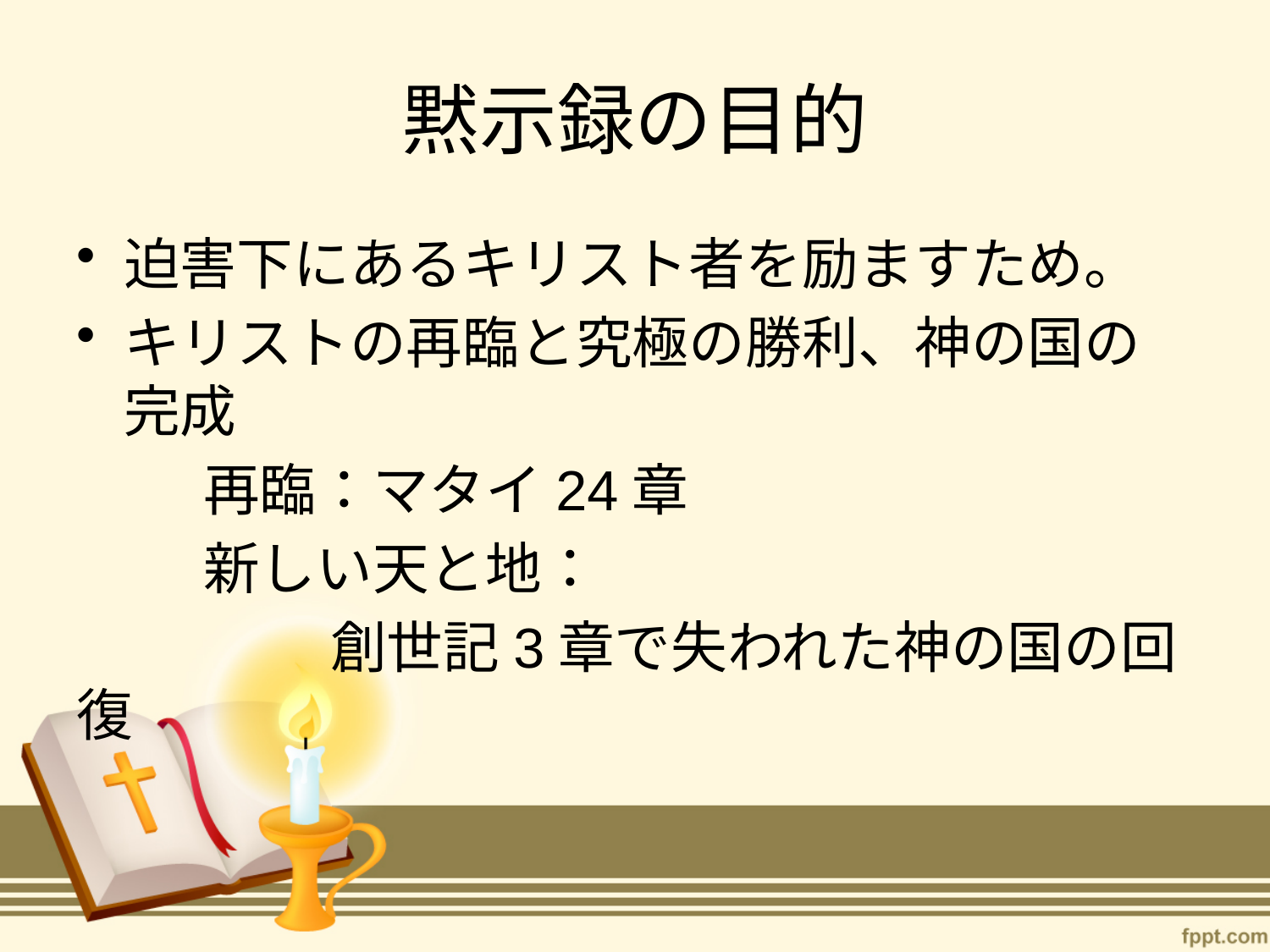

# 黙示録の目的
迫害下にあるキリスト者を励ますため。
キリストの再臨と究極の勝利、神の国の完成
	再臨：マタイ24章
	新しい天と地：
		創世記3章で失われた神の国の回復